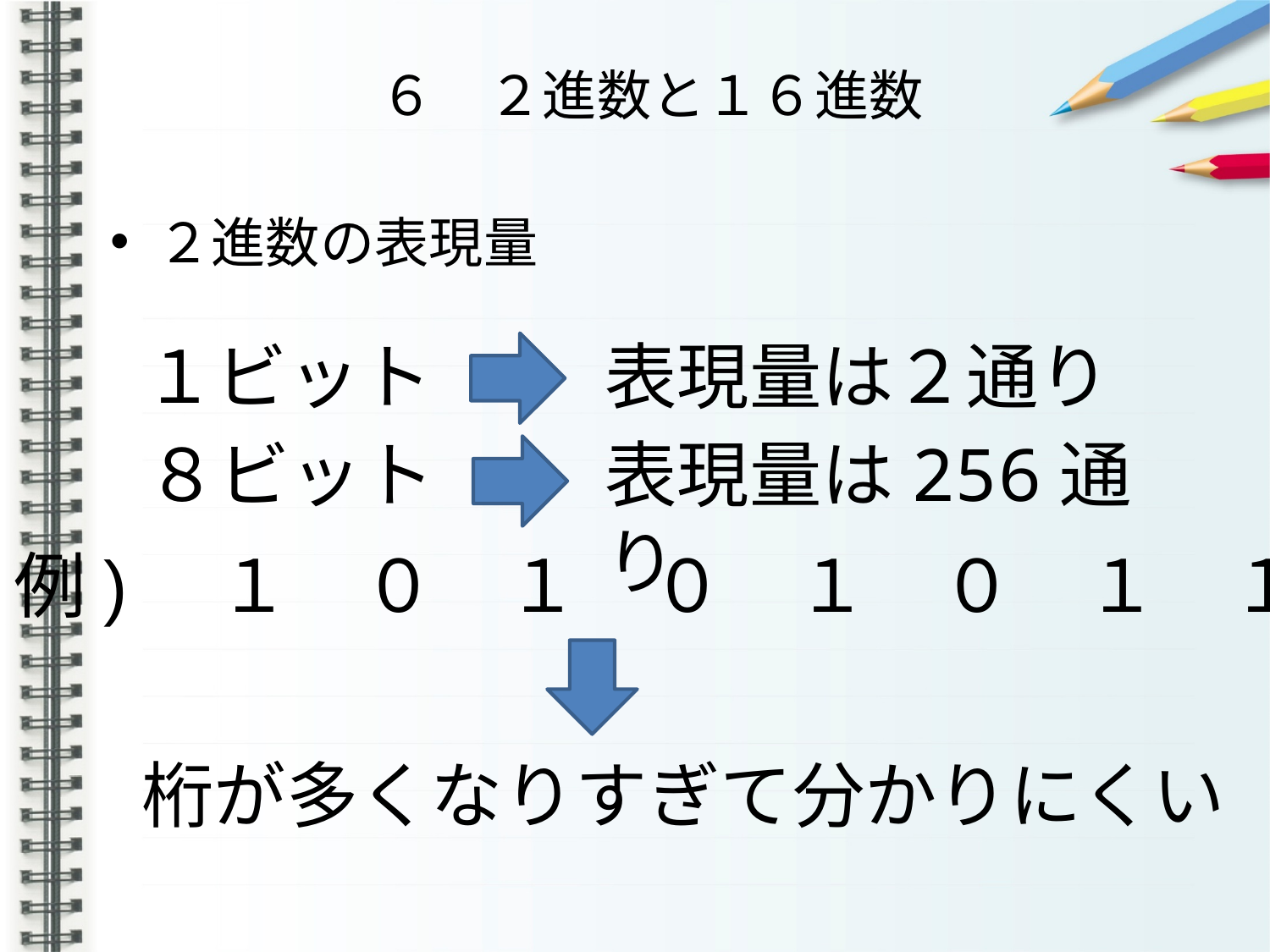

# ６　２進数と１６進数
２進数の表現量
１ビット
表現量は２通り

８ビット
表現量は256通り

(例)　１　０　１　０　１　０　１　１

桁が多くなりすぎて分かりにくい